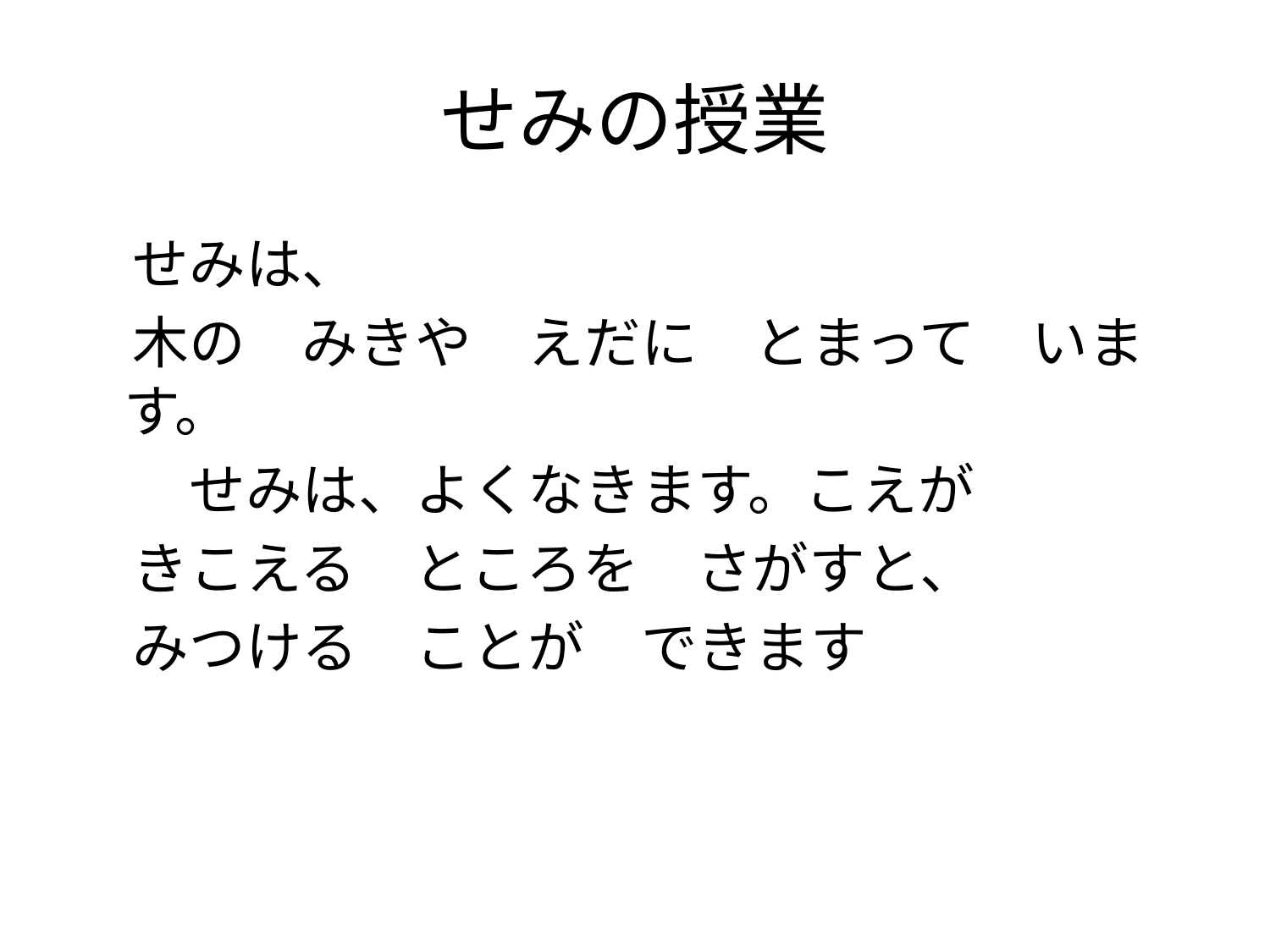

# せみの授業
　せみは、
　木の　みきや　えだに　とまって　います。
　　せみは、よくなきます。こえが
　きこえる　ところを　さがすと、
　みつける　ことが　できます